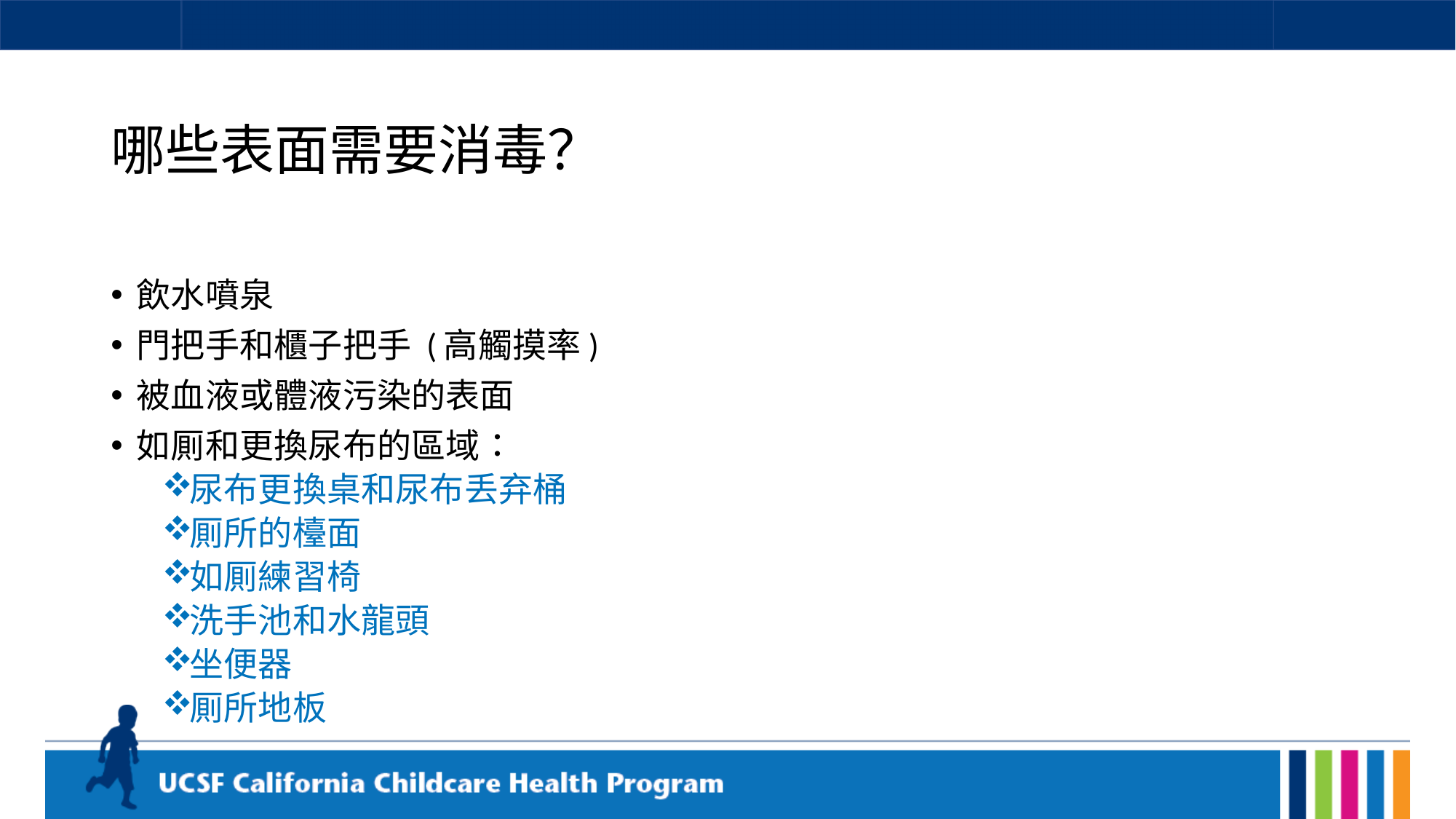

# 哪些表面需要消毒？

飲水噴泉
門把手和櫃子把手 (高觸摸率)
被血液或體液污染的表面
如厠和更換尿布的區域：
尿布更換桌和尿布丢弃桶
厠所的檯面
如厠練習椅
洗手池和水龍頭
坐便器
厠所地板